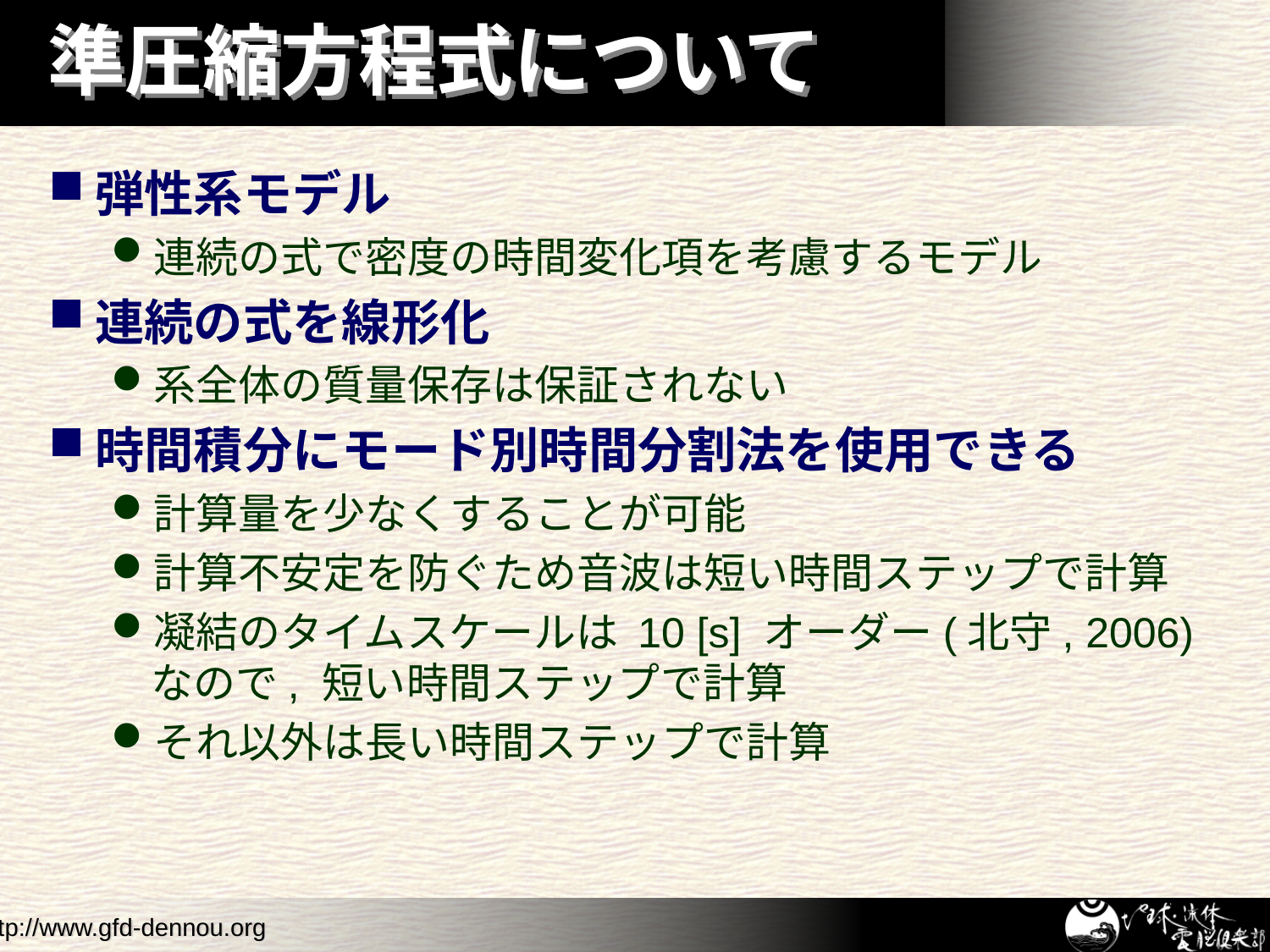

# 準圧縮方程式について
弾性系モデル
連続の式で密度の時間変化項を考慮するモデル
連続の式を線形化
系全体の質量保存は保証されない
時間積分にモード別時間分割法を使用できる
計算量を少なくすることが可能
計算不安定を防ぐため音波は短い時間ステップで計算
凝結のタイムスケールは 10 [s] オーダー(北守, 2006)なので, 短い時間ステップで計算
それ以外は長い時間ステップで計算